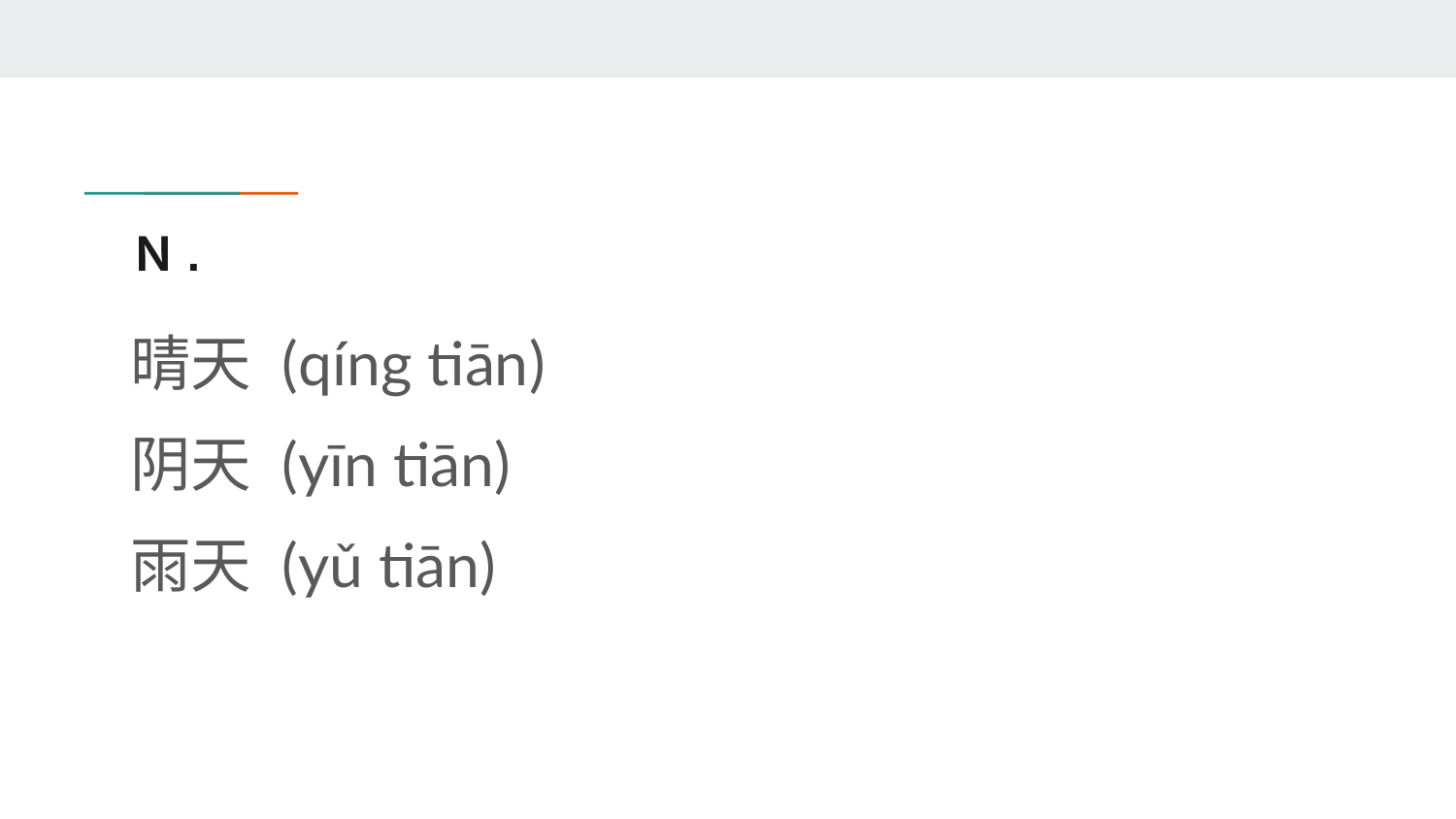

# Ｎ.
晴天 (qíng tiān)
阴天 (yīn tiān)
雨天 (yǔ tiān)